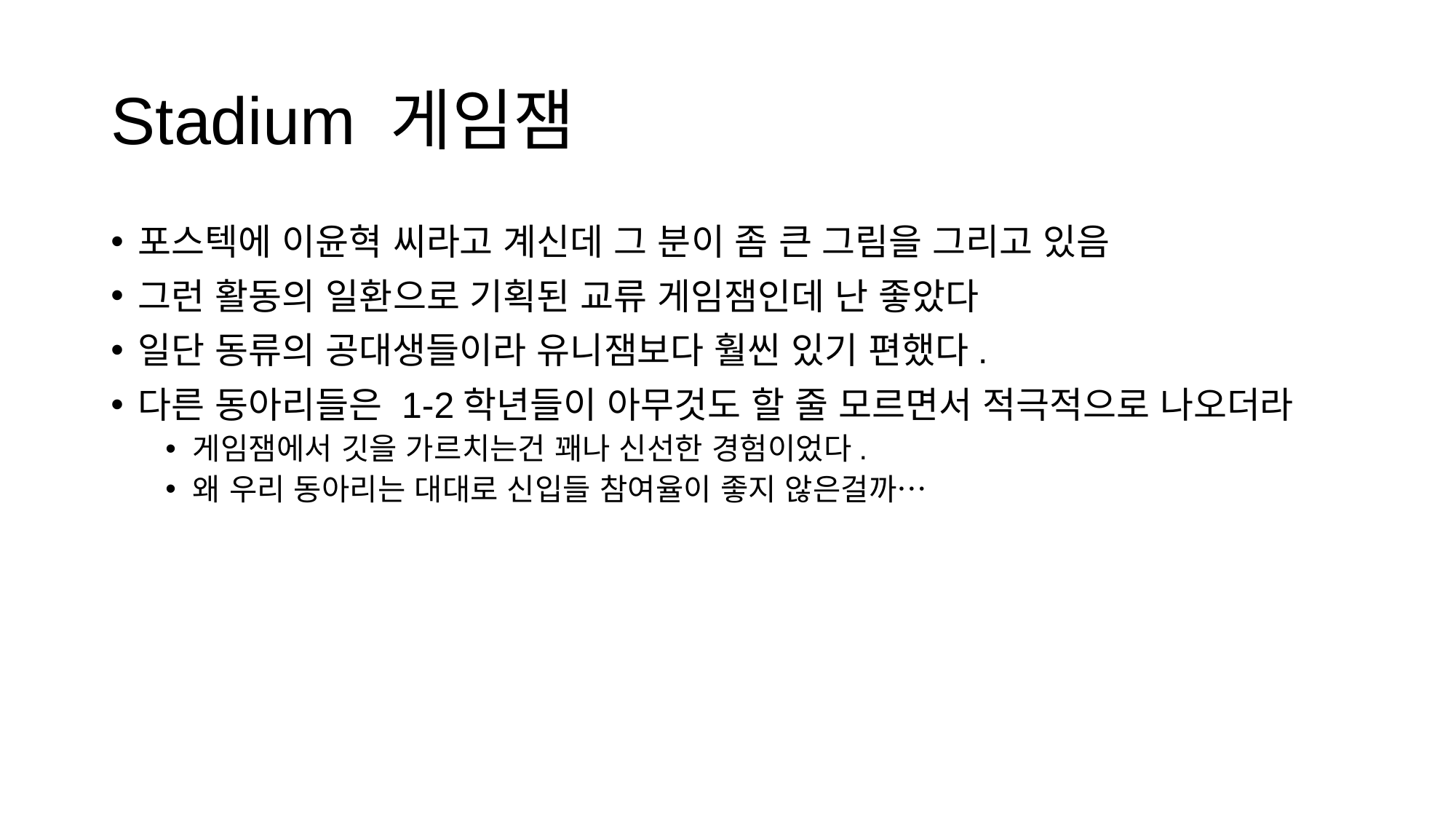

# Stadium 게임잼
포스텍에 이윤혁 씨라고 계신데 그 분이 좀 큰 그림을 그리고 있음
그런 활동의 일환으로 기획된 교류 게임잼인데 난 좋았다
일단 동류의 공대생들이라 유니잼보다 훨씬 있기 편했다.
다른 동아리들은 1-2학년들이 아무것도 할 줄 모르면서 적극적으로 나오더라
게임잼에서 깃을 가르치는건 꽤나 신선한 경험이었다.
왜 우리 동아리는 대대로 신입들 참여율이 좋지 않은걸까…